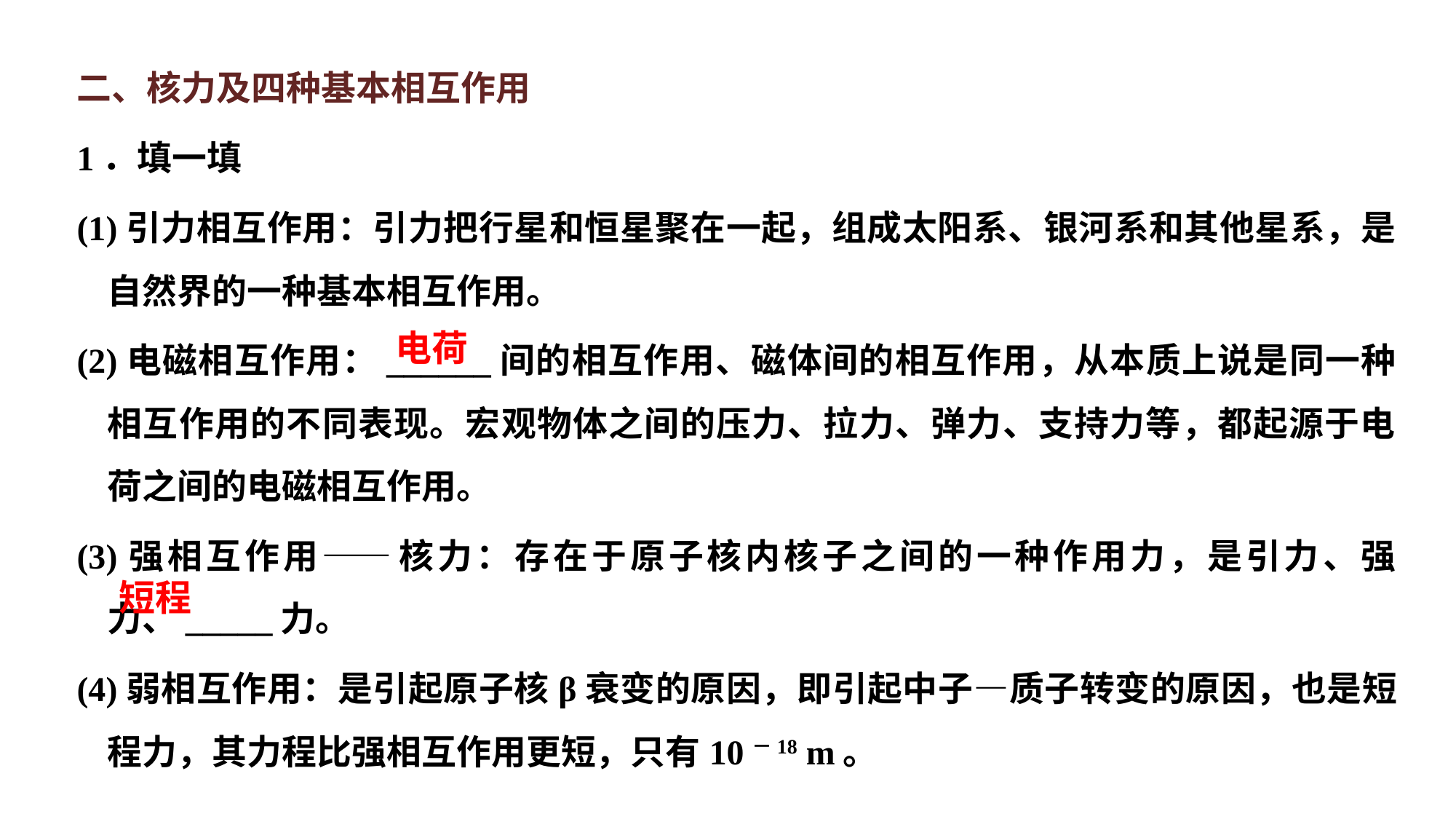

二、核力及四种基本相互作用
1．填一填
(1)引力相互作用：引力把行星和恒星聚在一起，组成太阳系、银河系和其他星系，是自然界的一种基本相互作用。
(2)电磁相互作用：______间的相互作用、磁体间的相互作用，从本质上说是同一种相互作用的不同表现。宏观物体之间的压力、拉力、弹力、支持力等，都起源于电荷之间的电磁相互作用。
(3)强相互作用——核力：存在于原子核内核子之间的一种作用力，是引力、强力、_____力。
(4)弱相互作用：是引起原子核β衰变的原因，即引起中子—质子转变的原因，也是短程力，其力程比强相互作用更短，只有10－18 m。

电荷
短程